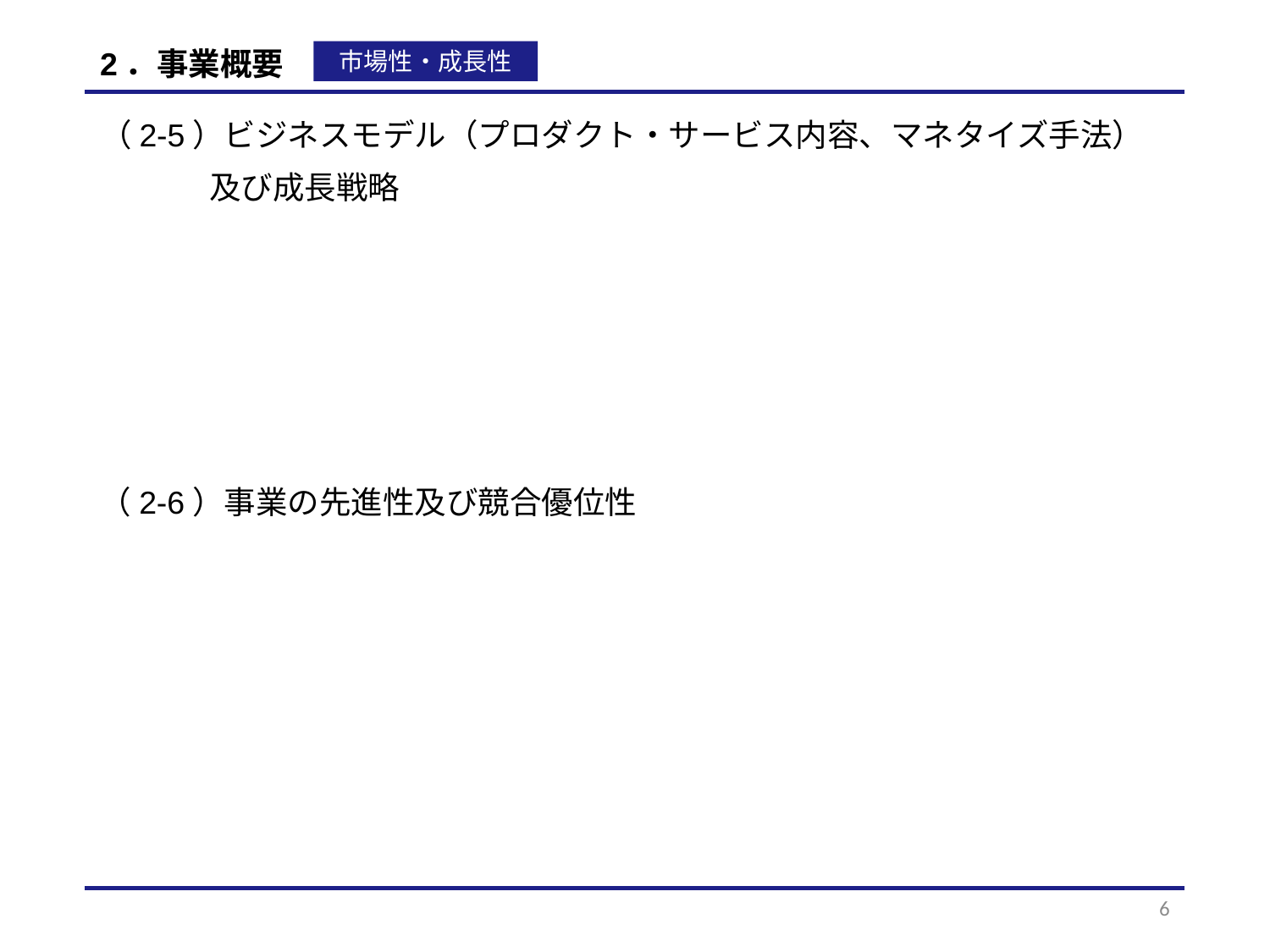

# 2．事業概要
市場性・成長性
（2-5）ビジネスモデル（プロダクト・サービス内容、マネタイズ手法）
　　　  及び成長戦略

（2-6）事業の先進性及び競合優位性

6